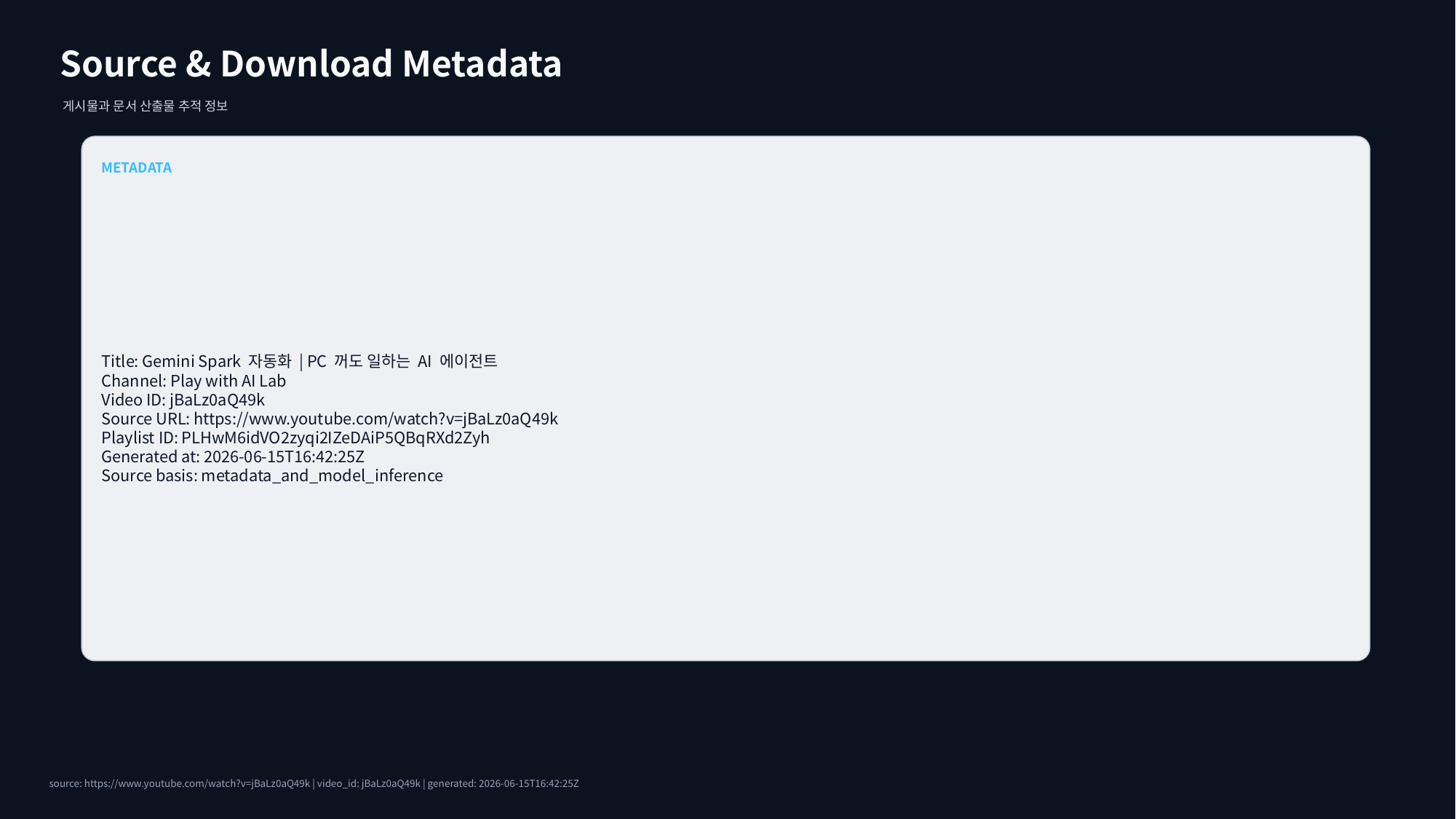

Source & Download Metadata
게시물과 문서 산출물 추적 정보

METADATA
Title: Gemini Spark 자동화 | PC 꺼도 일하는 AI 에이전트
Channel: Play with AI Lab
Video ID: jBaLz0aQ49k
Source URL: https://www.youtube.com/watch?v=jBaLz0aQ49k
Playlist ID: PLHwM6idVO2zyqi2IZeDAiP5QBqRXd2Zyh
Generated at: 2026-06-15T16:42:25Z
Source basis: metadata_and_model_inference
source: https://www.youtube.com/watch?v=jBaLz0aQ49k | video_id: jBaLz0aQ49k | generated: 2026-06-15T16:42:25Z